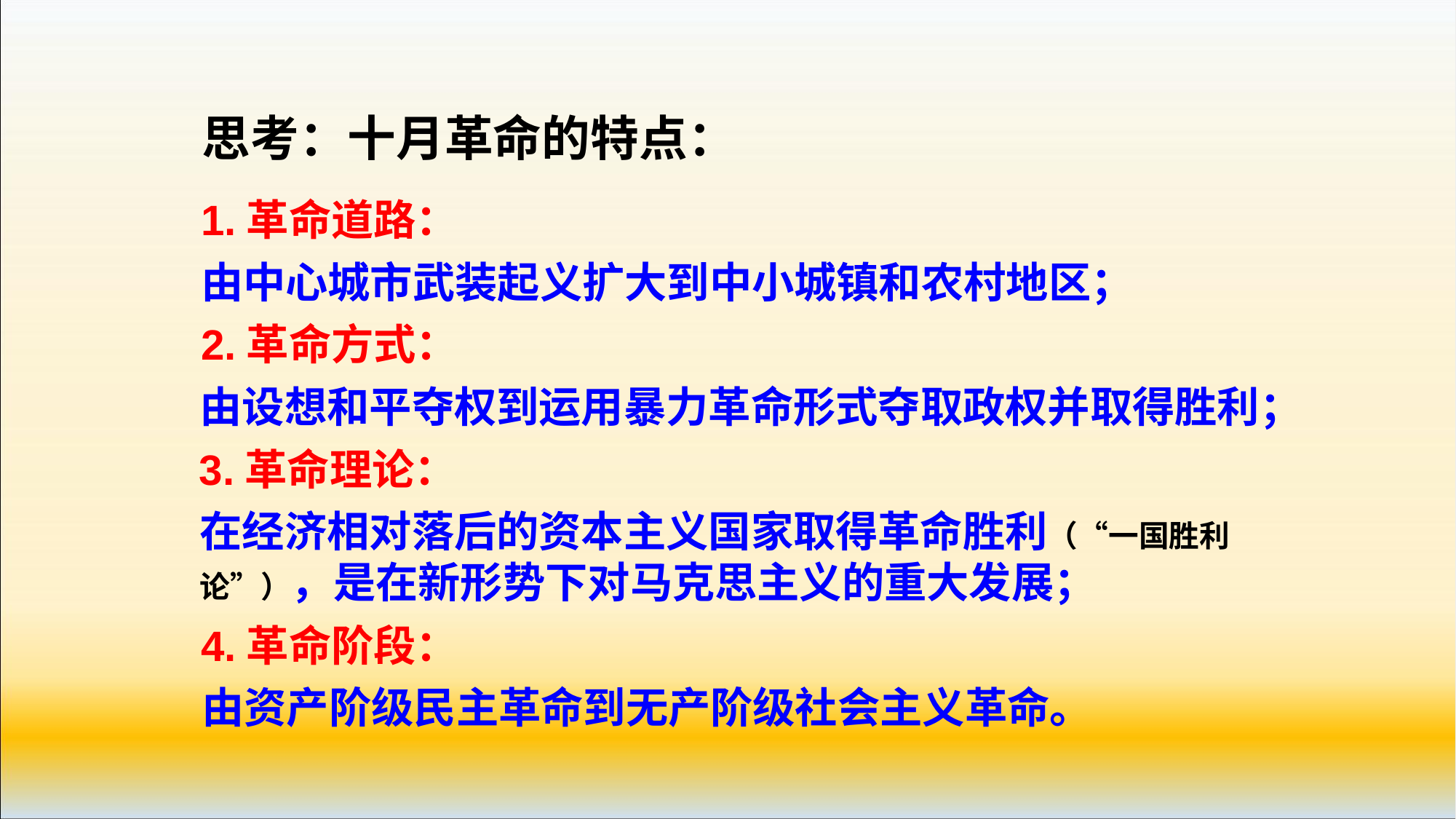

思考：十月革命的特点：
1.革命道路：
由中心城市武装起义扩大到中小城镇和农村地区；
2.革命方式：
由设想和平夺权到运用暴力革命形式夺取政权并取得胜利；
3.革命理论：
在经济相对落后的资本主义国家取得革命胜利（“一国胜利论”），是在新形势下对马克思主义的重大发展；
4.革命阶段：
由资产阶级民主革命到无产阶级社会主义革命。